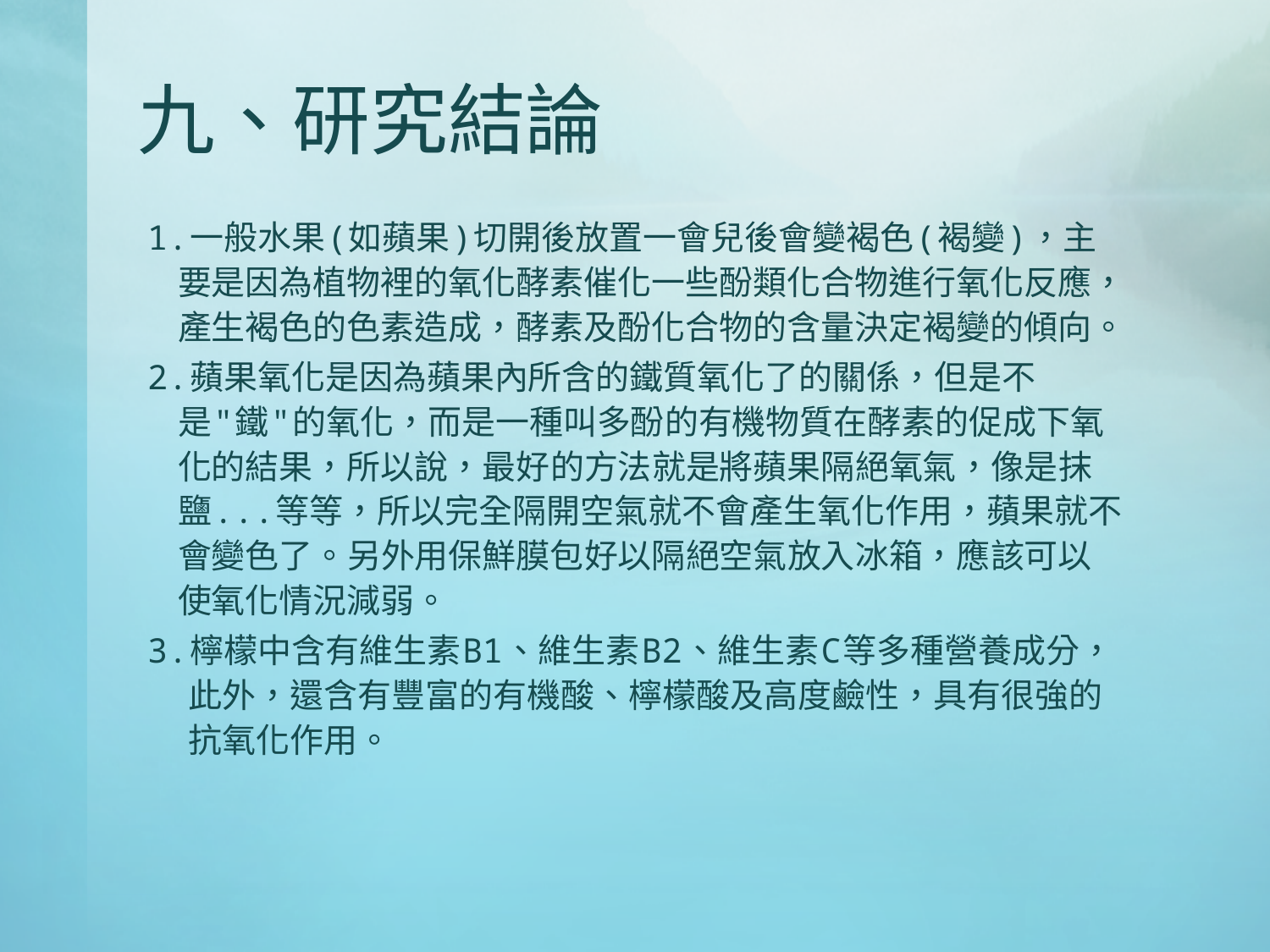

# 九、研究結論
1.一般水果(如蘋果)切開後放置一會兒後會變褐色(褐變)，主要是因為植物裡的氧化酵素催化一些酚類化合物進行氧化反應，產生褐色的色素造成，酵素及酚化合物的含量決定褐變的傾向。
2.蘋果氧化是因為蘋果內所含的鐵質氧化了的關係，但是不是"鐵"的氧化，而是一種叫多酚的有機物質在酵素的促成下氧化的結果，所以說，最好的方法就是將蘋果隔絕氧氣，像是抹鹽...等等，所以完全隔開空氣就不會產生氧化作用，蘋果就不會變色了。另外用保鮮膜包好以隔絕空氣放入冰箱，應該可以使氧化情況減弱。
3.檸檬中含有維生素B1、維生素B2、維生素C等多種營養成分，此外，還含有豐富的有機酸、檸檬酸及高度鹼性，具有很強的抗氧化作用。